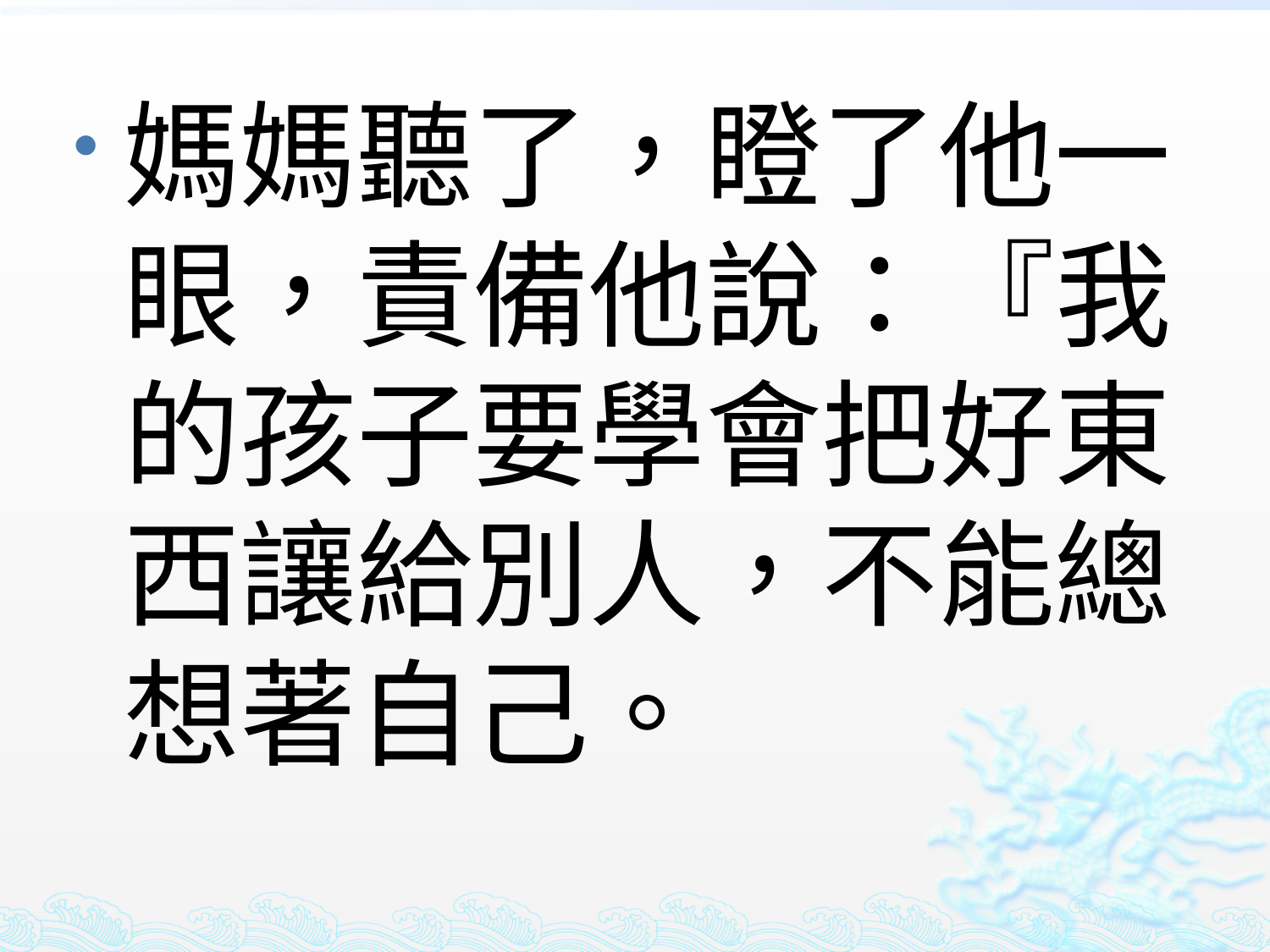

媽媽聽了，瞪了他一眼，責備他說：『我的孩子要學會把好東西讓給別人，不能總想著自己。